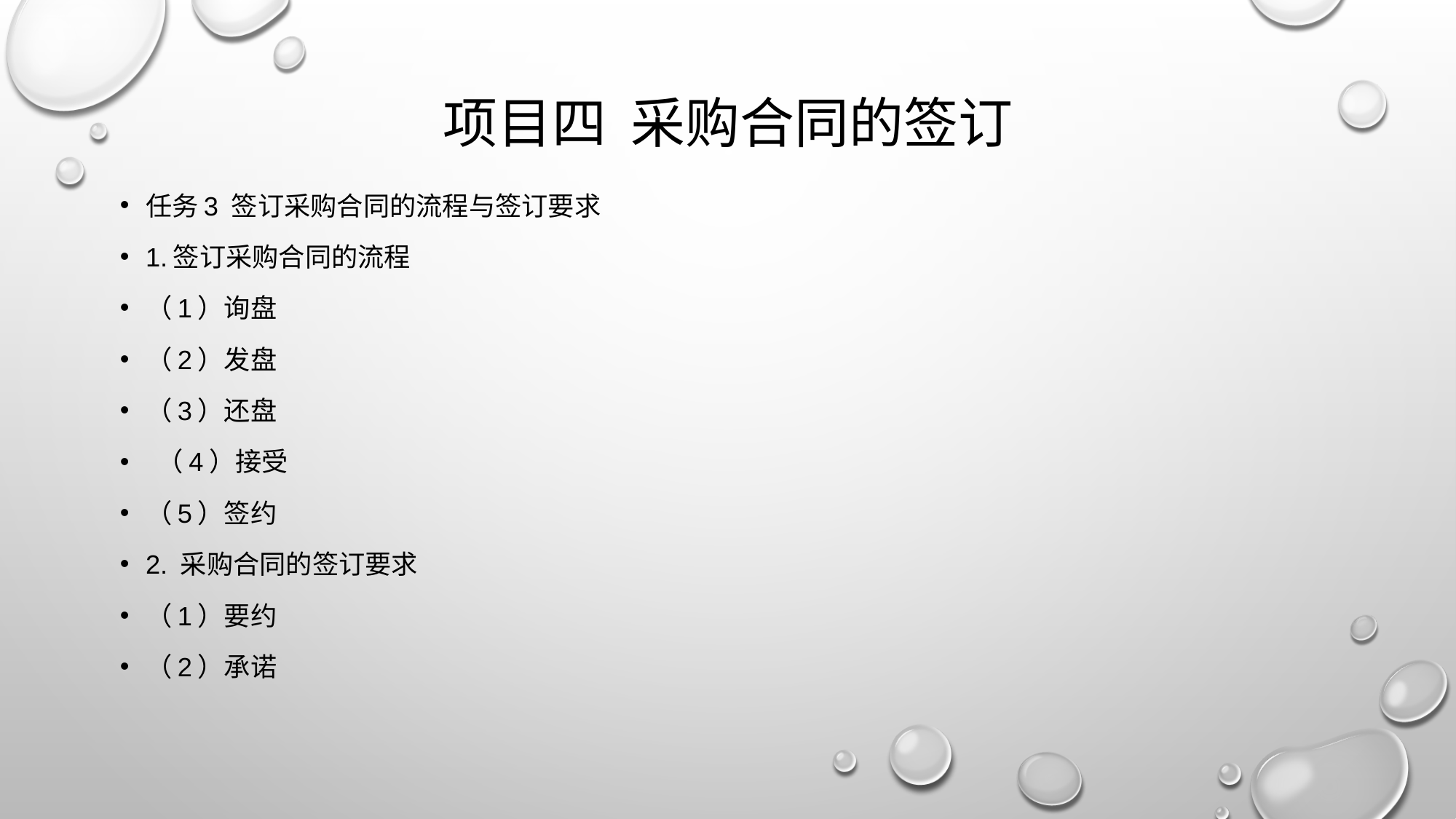

# 项目四  采购合同的签订
任务3 签订采购合同的流程与签订要求
1.签订采购合同的流程
（1）询盘
（2）发盘
（3）还盘
 （4）接受
（5）签约
2. 采购合同的签订要求
（1）要约
（2）承诺